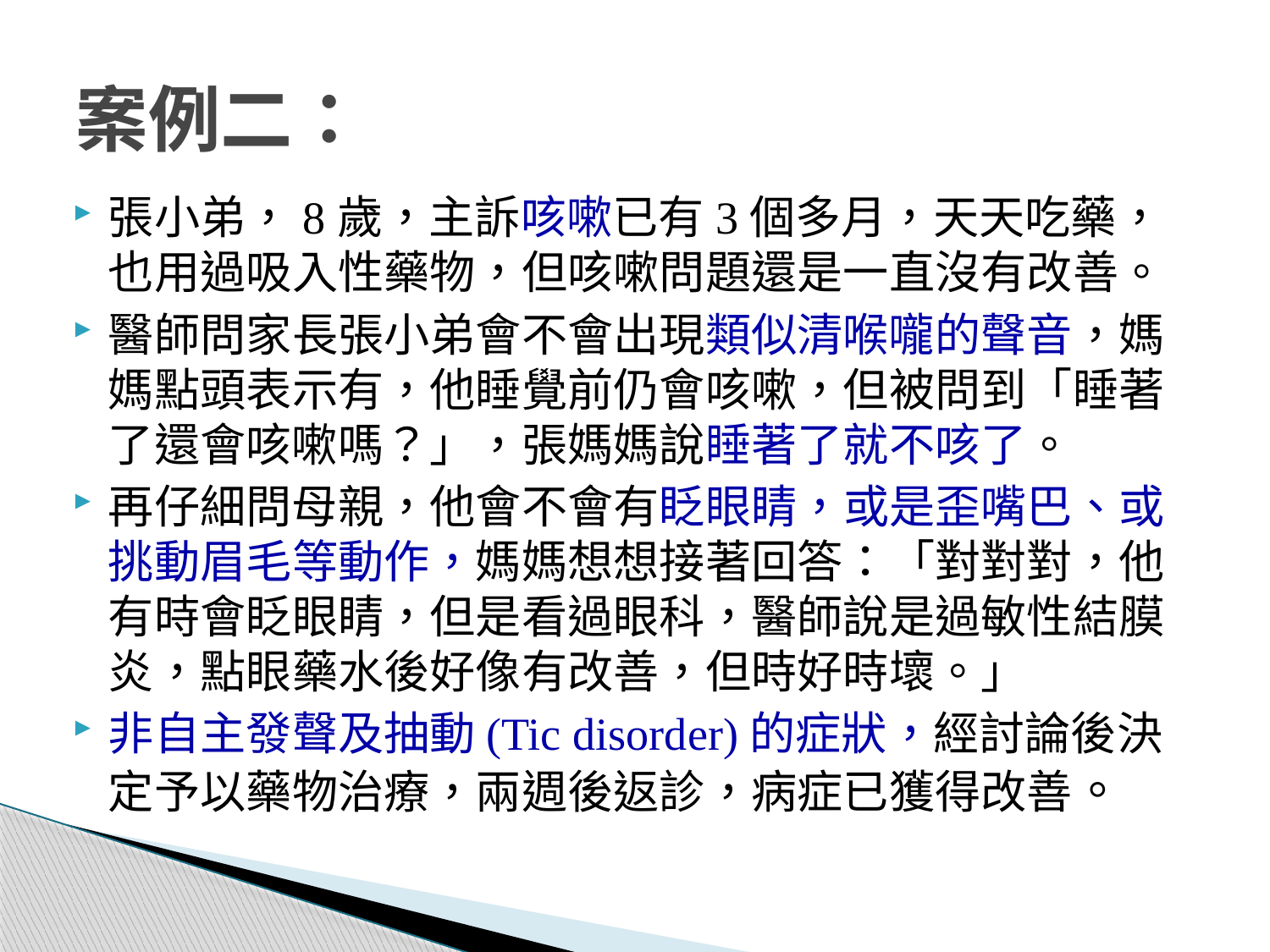

# 案例二：
張小弟，8歲，主訴咳嗽已有3個多月，天天吃藥，也用過吸入性藥物，但咳嗽問題還是一直沒有改善。
醫師問家長張小弟會不會出現類似清喉嚨的聲音，媽媽點頭表示有，他睡覺前仍會咳嗽，但被問到「睡著了還會咳嗽嗎？」，張媽媽說睡著了就不咳了。
再仔細問母親，他會不會有眨眼睛，或是歪嘴巴、或挑動眉毛等動作，媽媽想想接著回答：「對對對，他有時會眨眼睛，但是看過眼科，醫師說是過敏性結膜炎，點眼藥水後好像有改善，但時好時壞。」
非自主發聲及抽動(Tic disorder)的症狀，經討論後決定予以藥物治療，兩週後返診，病症已獲得改善。